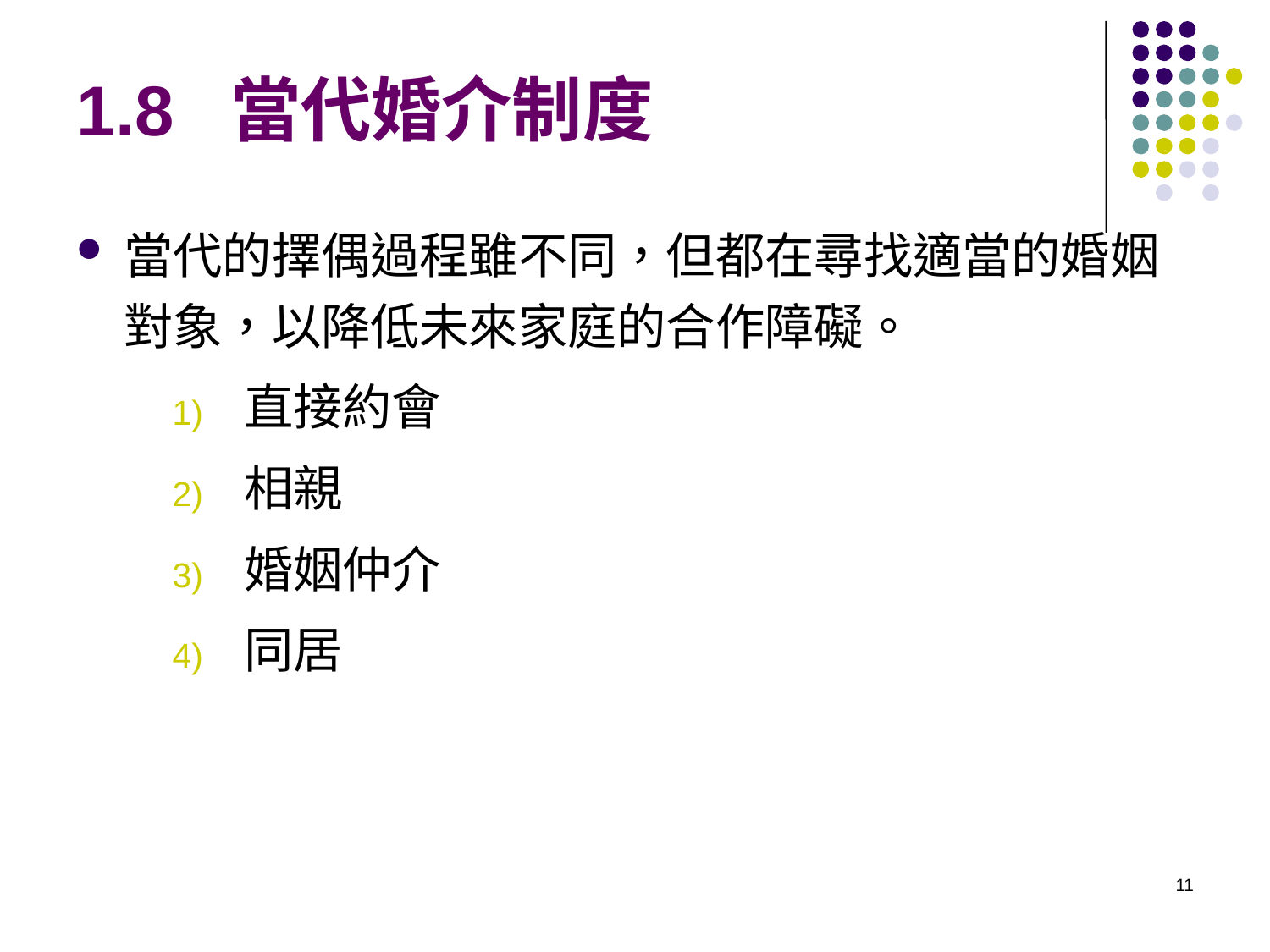

# 1.8  當代婚介制度
當代的擇偶過程雖不同，但都在尋找適當的婚姻對象，以降低未來家庭的合作障礙。
直接約會
相親
婚姻仲介
同居
11